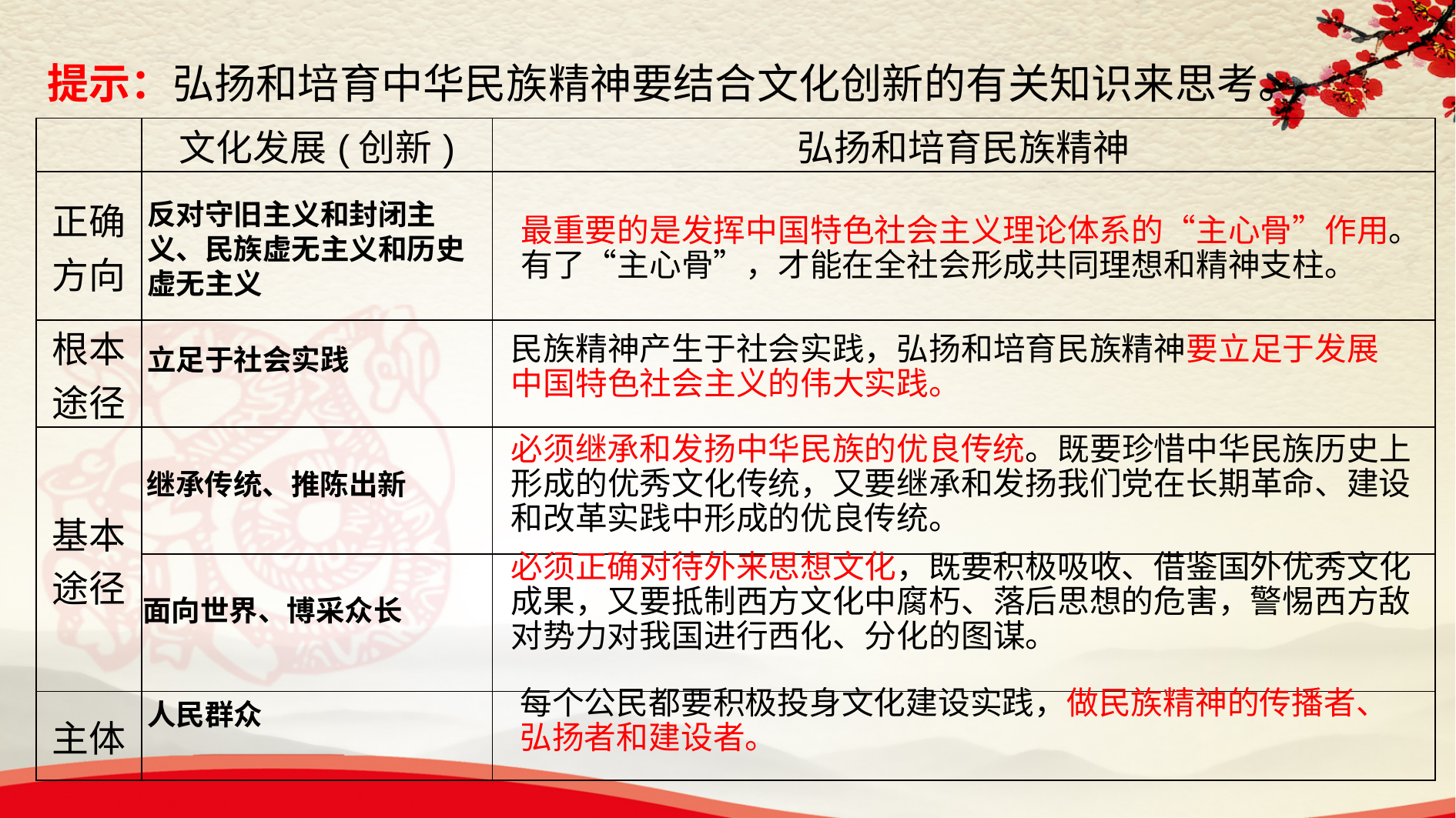

提示：弘扬和培育中华民族精神要结合文化创新的有关知识来思考。
|  | 文化发展(创新) | 弘扬和培育民族精神 |
| --- | --- | --- |
| 正确方向 |  |  |
| 根本途径 |  |  |
| 基本途径 |  |  |
|  |  |  |
| 主体 |  |  |
反对守旧主义和封闭主义、民族虚无主义和历史虚无主义
最重要的是发挥中国特色社会主义理论体系的“主心骨”作用。有了“主心骨”，才能在全社会形成共同理想和精神支柱。
民族精神产生于社会实践，弘扬和培育民族精神要立足于发展中国特色社会主义的伟大实践。
立足于社会实践
必须继承和发扬中华民族的优良传统。既要珍惜中华民族历史上形成的优秀文化传统，又要继承和发扬我们党在长期革命、建设和改革实践中形成的优良传统。
继承传统、推陈出新
必须正确对待外来思想文化，既要积极吸收、借鉴国外优秀文化成果，又要抵制西方文化中腐朽、落后思想的危害，警惕西方敌对势力对我国进行西化、分化的图谋。
面向世界、博采众长
每个公民都要积极投身文化建设实践，做民族精神的传播者、弘扬者和建设者。
人民群众